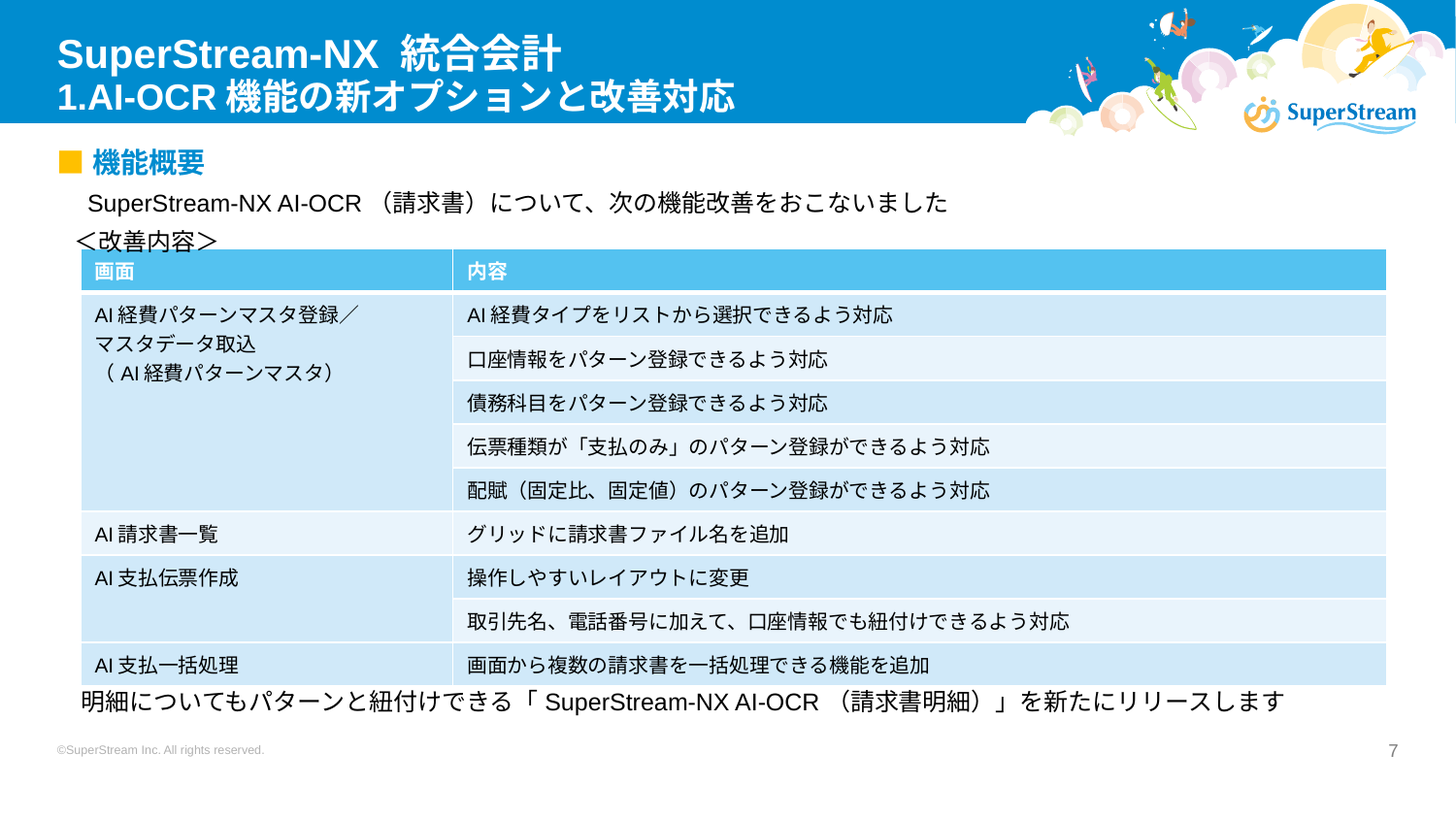

# SuperStream-NX 統合会計 1.AI-OCR機能の新オプションと改善対応
■機能概要
　SuperStream-NX AI-OCR（請求書）について、次の機能改善をおこないました

　また、2021-06-01版（V2.4.0）では、請求書の「明細」に記載された品目情報、金額まで解析し、
　明細についてもパターンと紐付けできる「SuperStream-NX AI-OCR（請求書明細）」を新たにリリースします

＜改善内容＞

| 画面 | 内容 |
| --- | --- |
| AI経費パターンマスタ登録／ マスタデータ取込 （AI経費パターンマスタ） | AI経費タイプをリストから選択できるよう対応 |
|  | 口座情報をパターン登録できるよう対応 |
|  | 債務科目をパターン登録できるよう対応 |
|  | 伝票種類が「支払のみ」のパターン登録ができるよう対応 |
|  | 配賦（固定比、固定値）のパターン登録ができるよう対応 |
| AI請求書一覧 | グリッドに請求書ファイル名を追加 |
| AI支払伝票作成 | 操作しやすいレイアウトに変更 |
|  | 取引先名、電話番号に加えて、口座情報でも紐付けできるよう対応 |
| AI支払一括処理 | 画面から複数の請求書を一括処理できる機能を追加 |
©SuperStream Inc. All rights reserved.
7